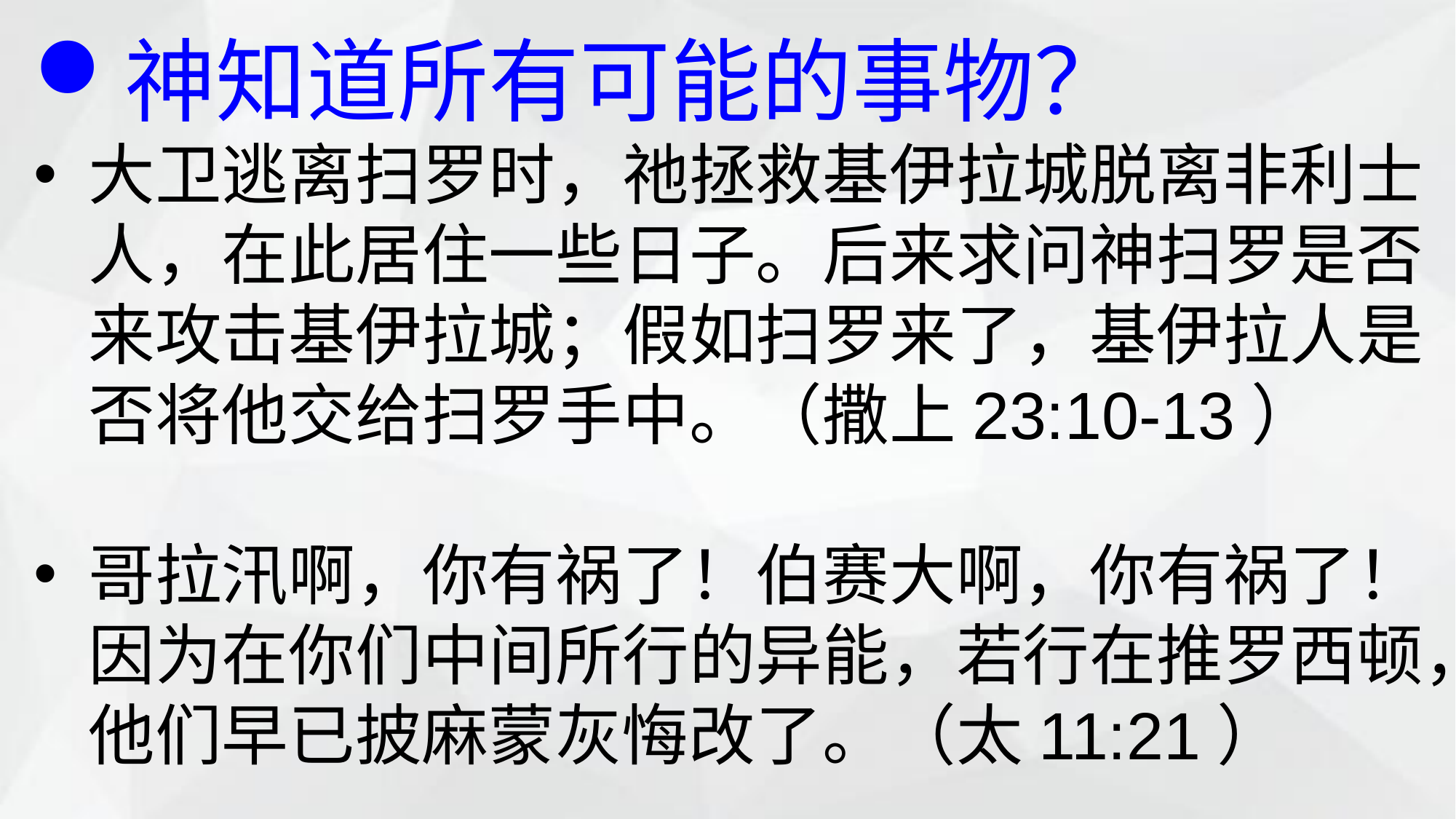

神知道所有可能的事物？
大卫逃离扫罗时，祂拯救基伊拉城脱离非利士人，在此居住一些日子。后来求问神扫罗是否来攻击基伊拉城；假如扫罗来了，基伊拉人是否将他交给扫罗手中。（撒上23:10-13）

哥拉汛啊，你有祸了！伯赛大啊，你有祸了！因为在你们中间所行的异能，若行在推罗西顿，他们早已披麻蒙灰悔改了。（太11:21）

23